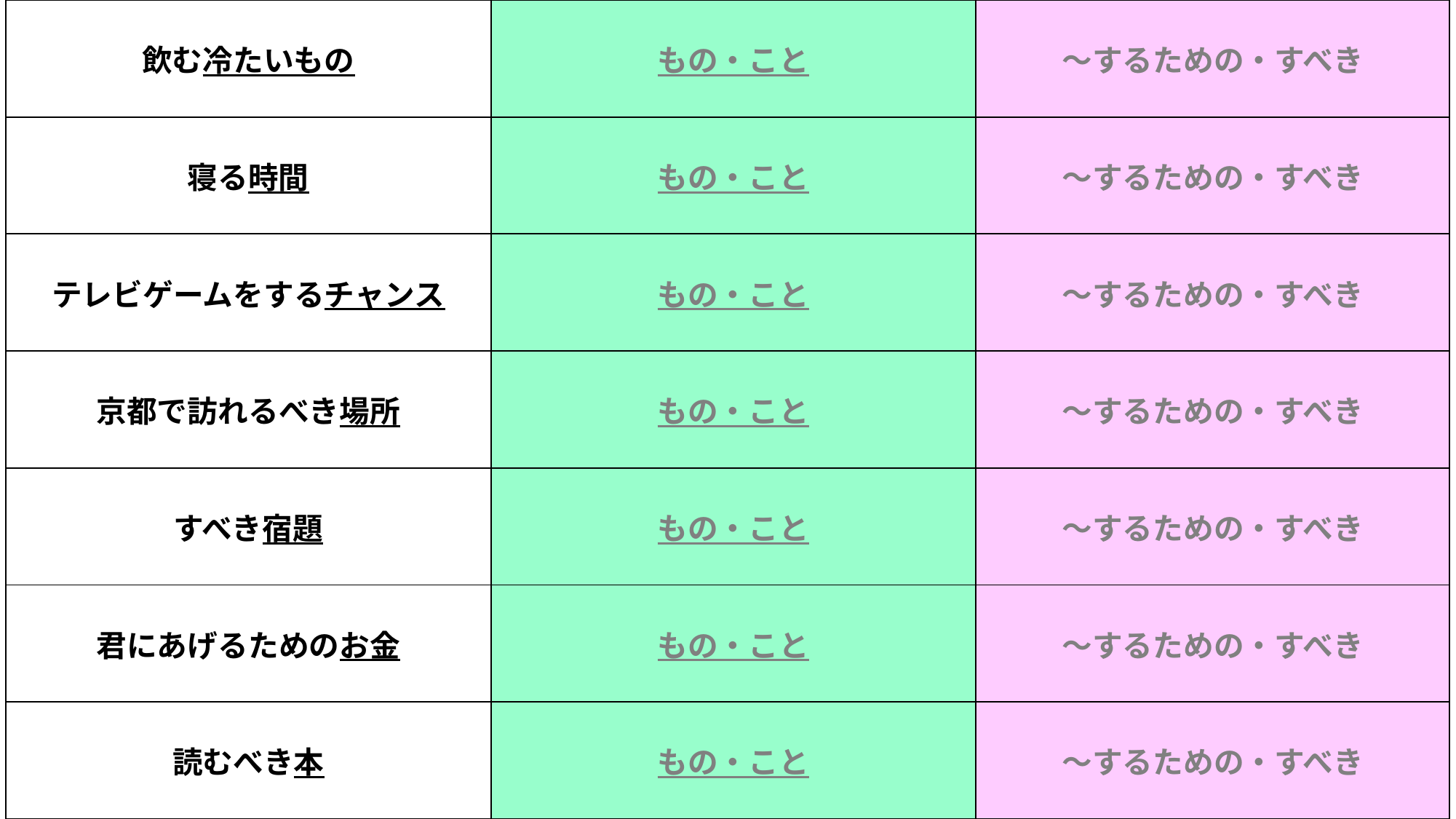

| 飲む冷たいもの | もの・こと | ～するための・すべき |
| --- | --- | --- |
| 寝る時間 | もの・こと | ～するための・すべき |
| テレビゲームをするチャンス | もの・こと | ～するための・すべき |
| 京都で訪れるべき場所 | もの・こと | ～するための・すべき |
| すべき宿題 | もの・こと | ～するための・すべき |
| 君にあげるためのお金 | もの・こと | ～するための・すべき |
| 読むべき本 | もの・こと | ～するための・すべき |